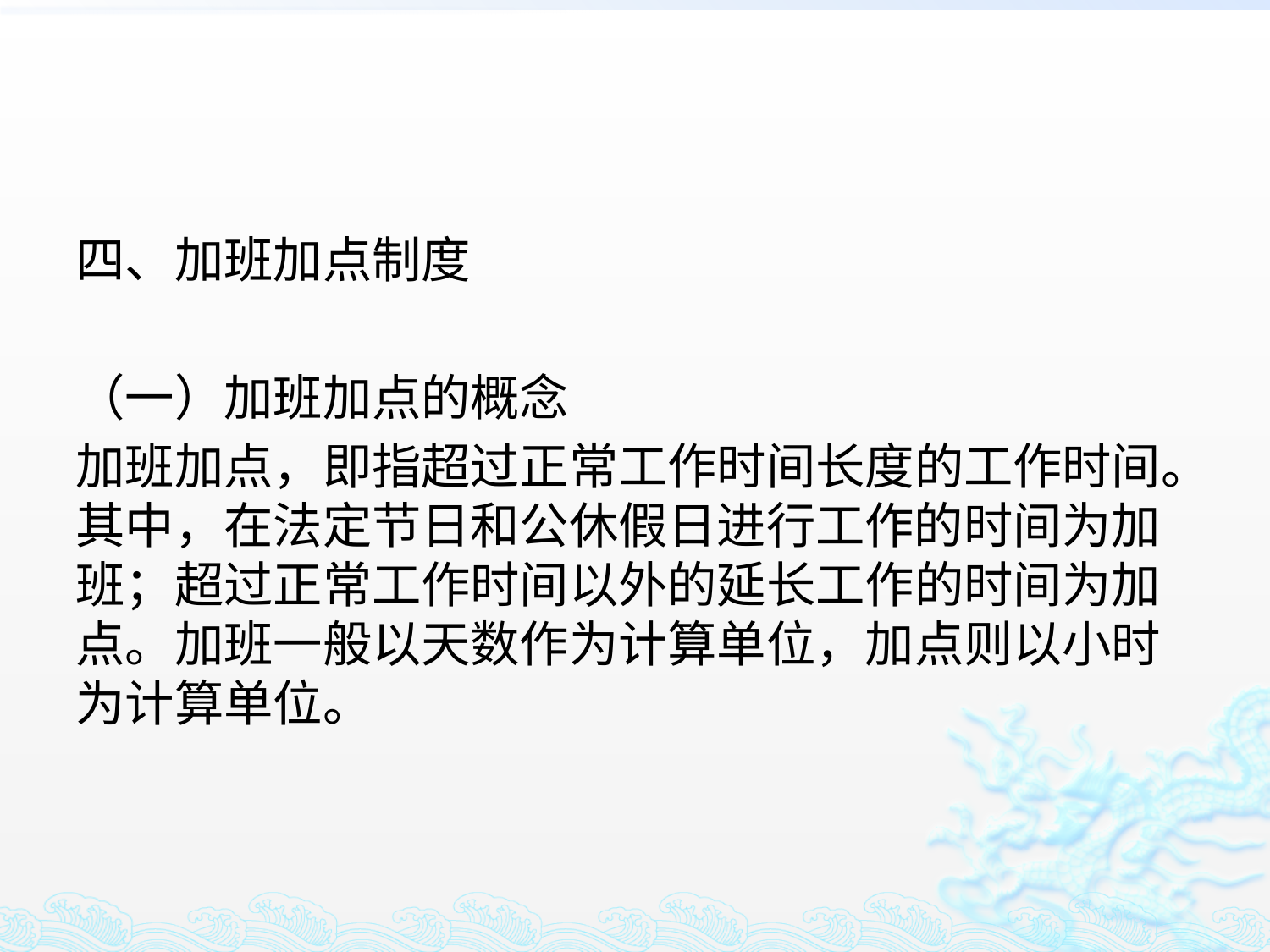

#
四、加班加点制度

（一）加班加点的概念
加班加点，即指超过正常工作时间长度的工作时间。其中，在法定节日和公休假日进行工作的时间为加班；超过正常工作时间以外的延长工作的时间为加点。加班一般以天数作为计算单位，加点则以小时为计算单位。